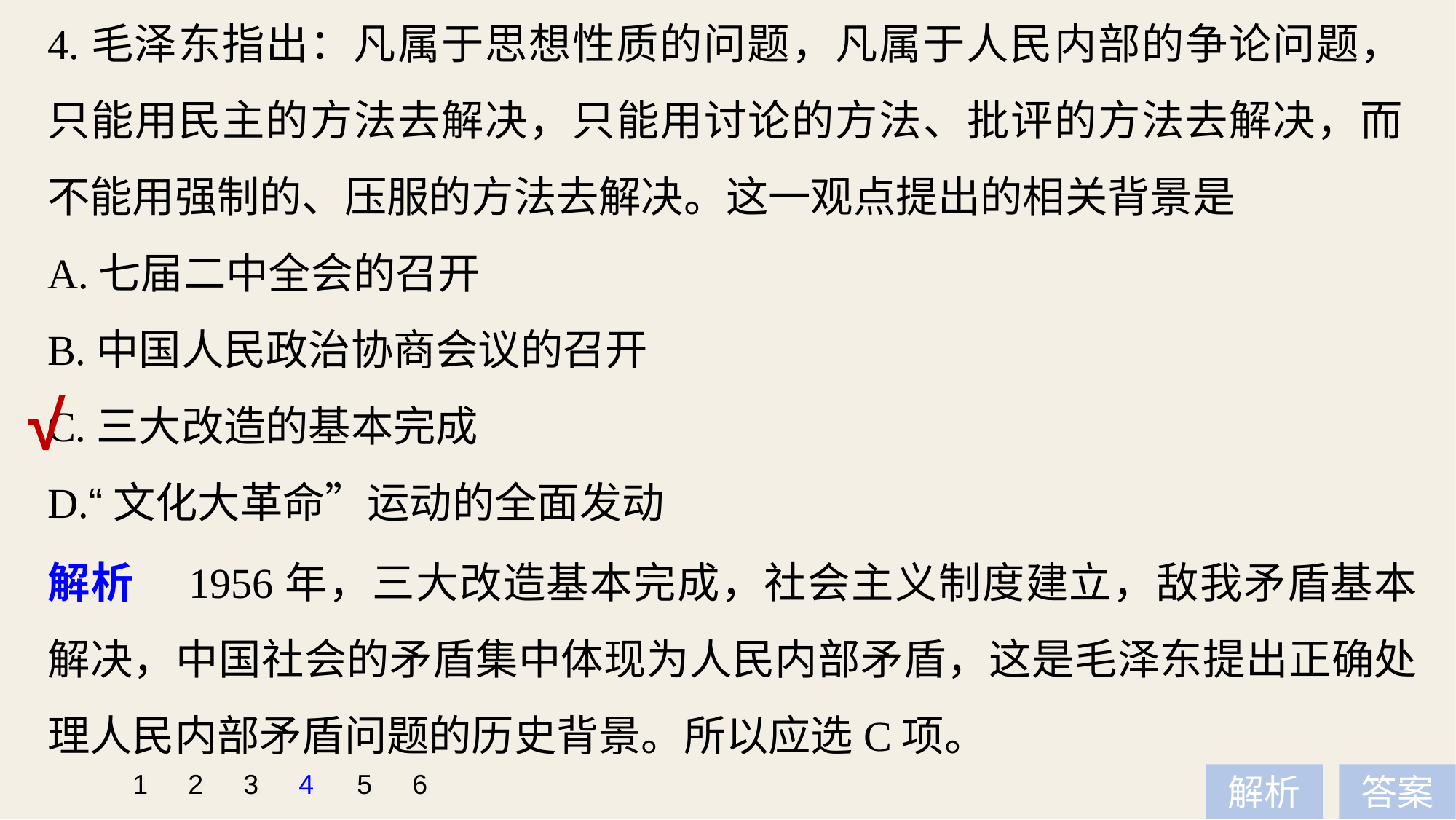

4.毛泽东指出：凡属于思想性质的问题，凡属于人民内部的争论问题，只能用民主的方法去解决，只能用讨论的方法、批评的方法去解决，而不能用强制的、压服的方法去解决。这一观点提出的相关背景是
A.七届二中全会的召开
B.中国人民政治协商会议的召开
C.三大改造的基本完成
D.“文化大革命”运动的全面发动
√
解析　1956年，三大改造基本完成，社会主义制度建立，敌我矛盾基本解决，中国社会的矛盾集中体现为人民内部矛盾，这是毛泽东提出正确处理人民内部矛盾问题的历史背景。所以应选C项。
1
2
3
4
5
6
解析
答案